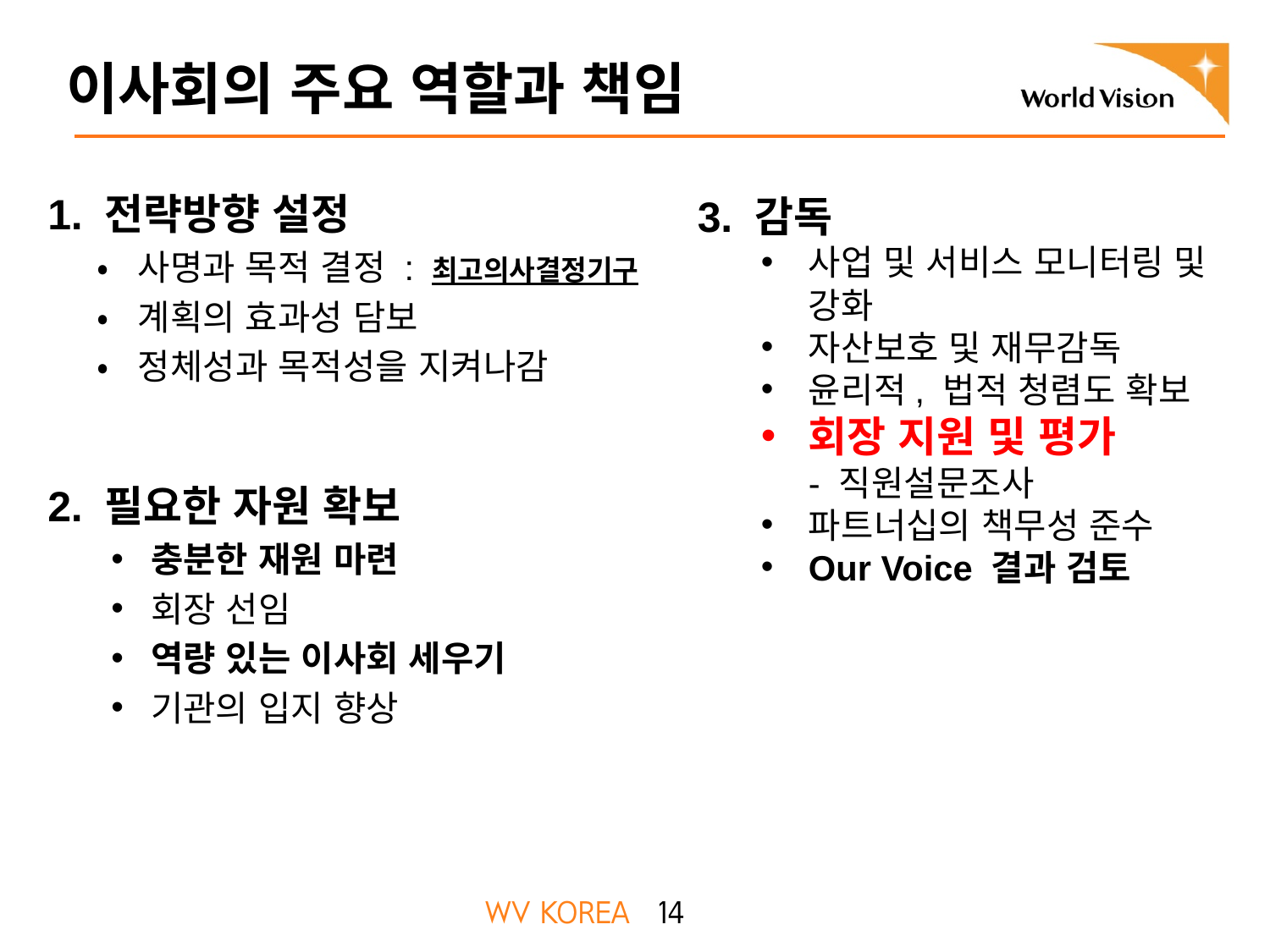

이사회의 주요 역할과 책임
1. 전략방향 설정
     •  사명과 목적 결정 : 최고의사결정기구
     •  계획의 효과성 담보
     •  정체성과 목적성을 지켜나감

2. 필요한 자원 확보
충분한 재원 마련
회장 선임
역량 있는 이사회 세우기
기관의 입지 향상
3. 감독
사업 및 서비스 모니터링 및 강화
자산보호 및 재무감독
윤리적, 법적 청렴도 확보
회장 지원 및 평가
- 직원설문조사
파트너십의 책무성 준수
Our Voice 결과 검토